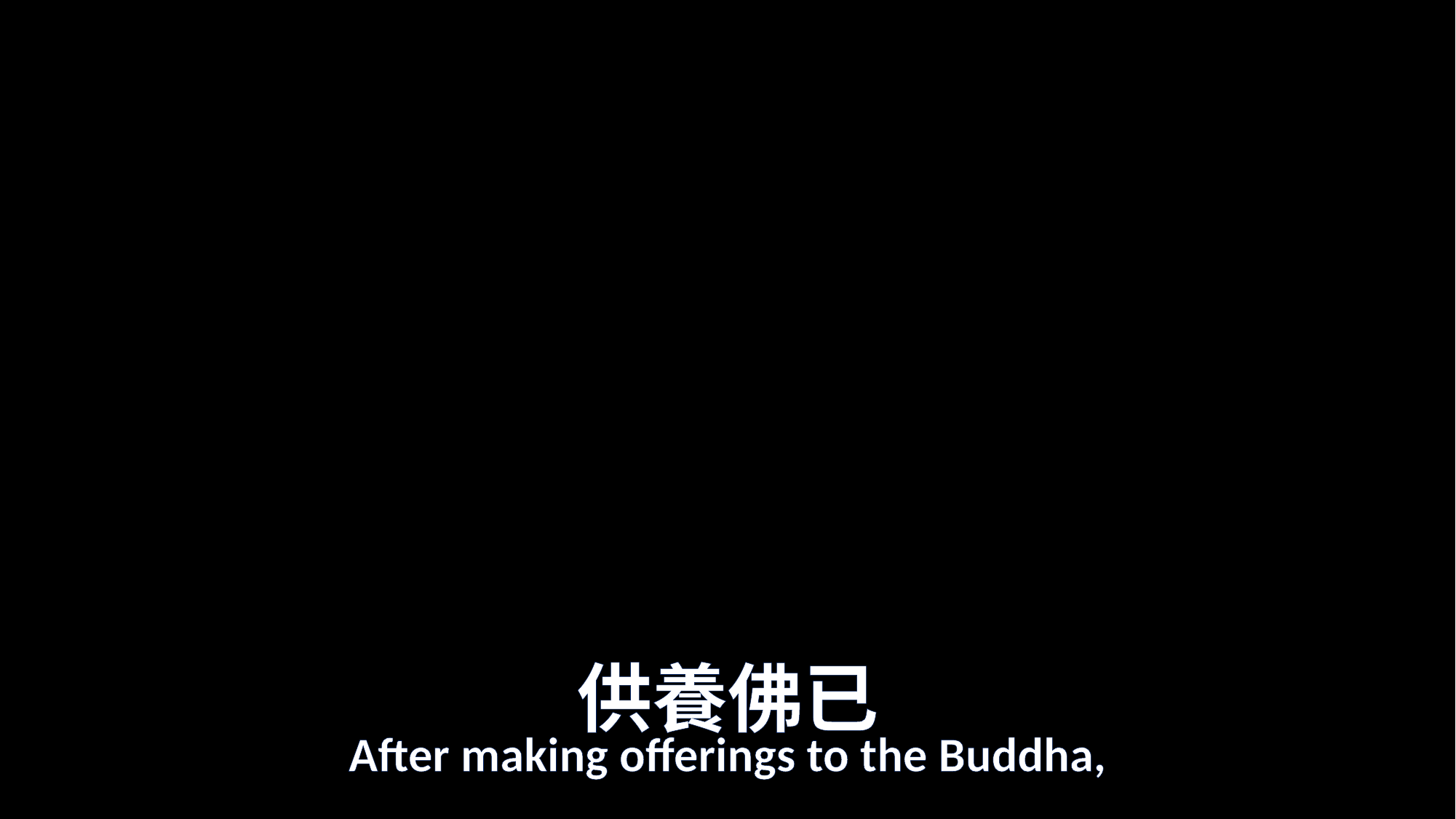

# 供養佛已
After making offerings to the Buddha,